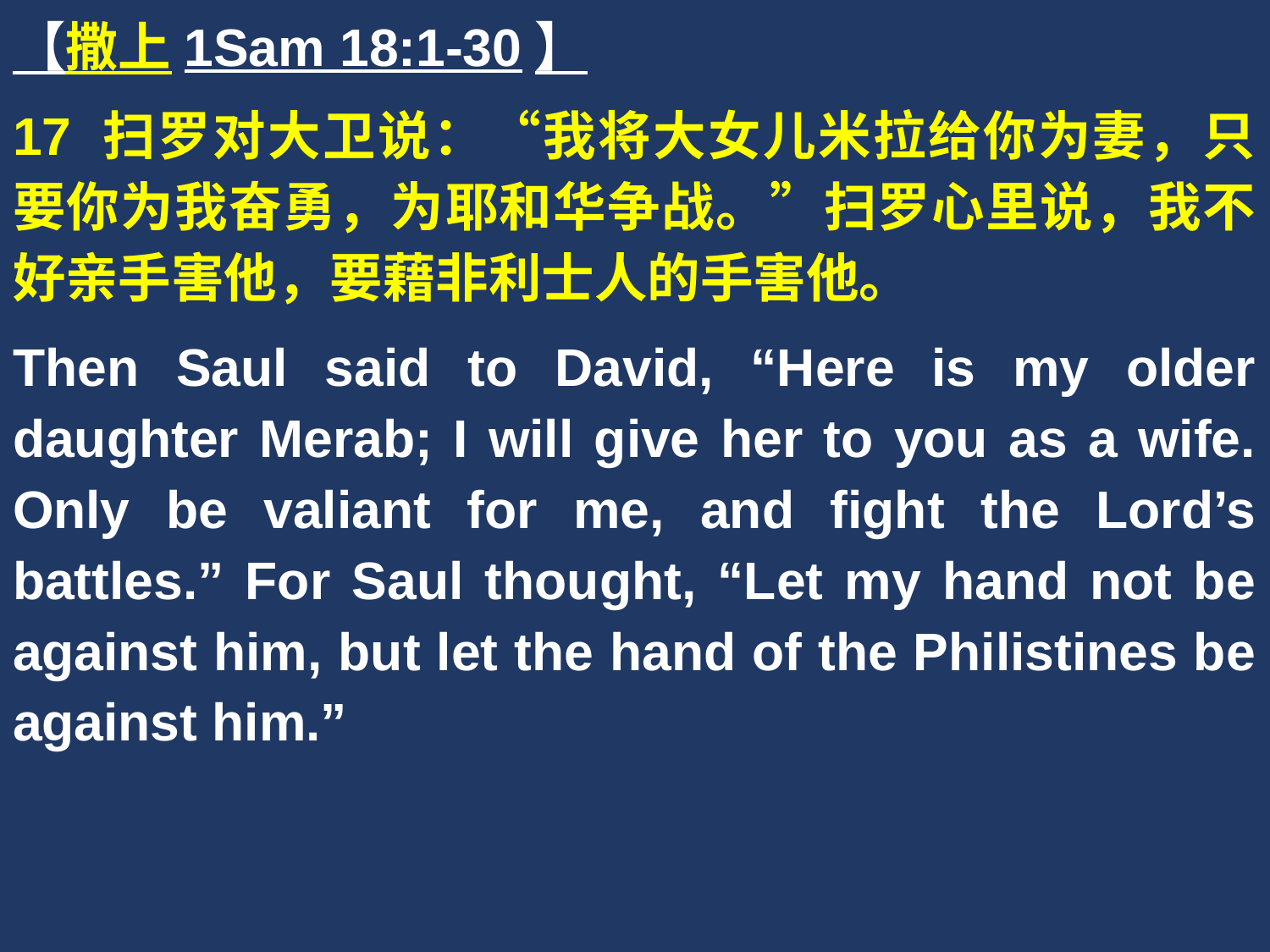

【撒上1Sam 18:1-30】
17 扫罗对大卫说：“我将大女儿米拉给你为妻，只要你为我奋勇，为耶和华争战。”扫罗心里说，我不好亲手害他，要藉非利士人的手害他。
Then Saul said to David, “Here is my older daughter Merab; I will give her to you as a wife. Only be valiant for me, and fight the Lord’s battles.” For Saul thought, “Let my hand not be against him, but let the hand of the Philistines be against him.”